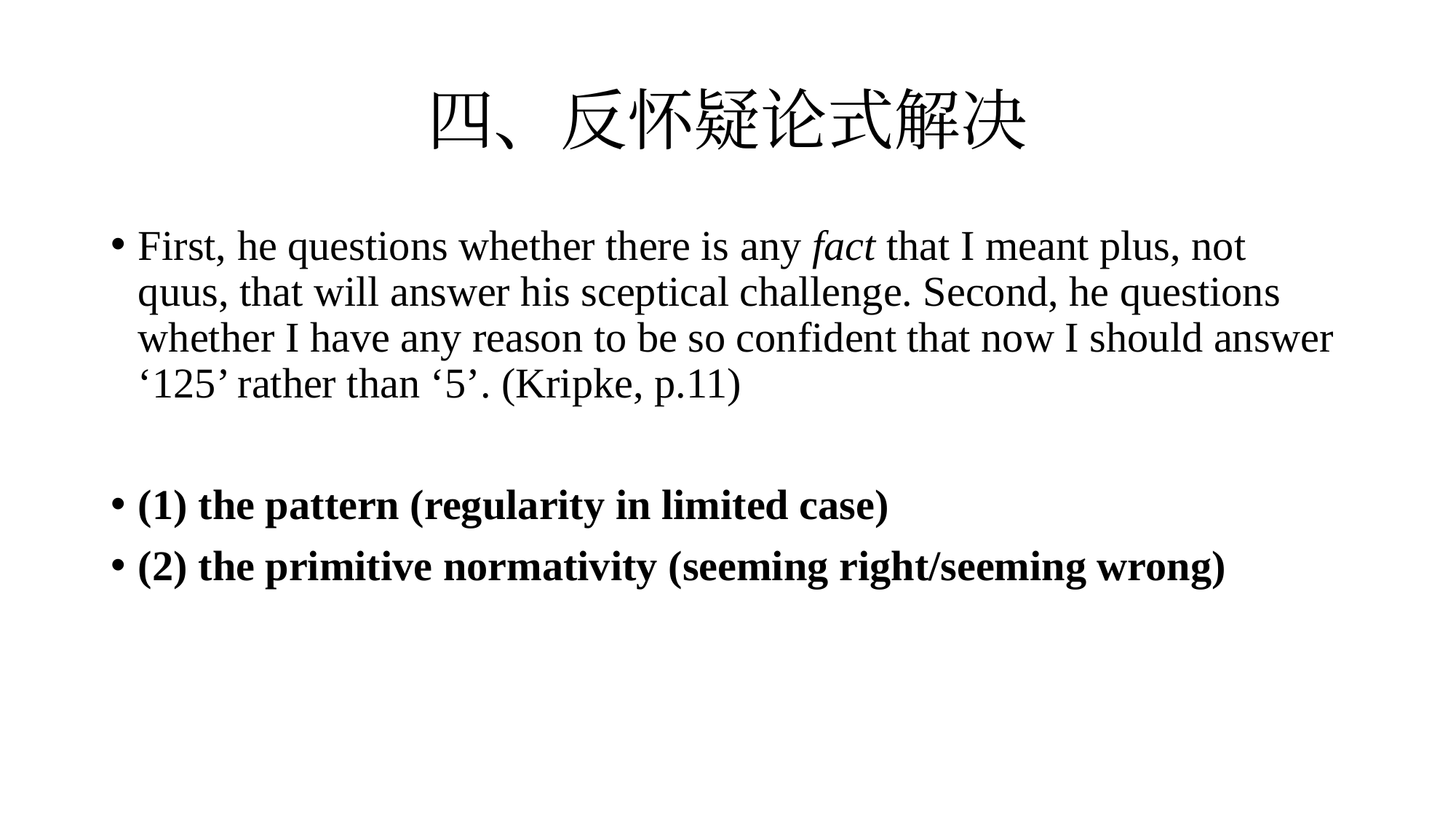

# 四、反怀疑论式解决
First, he questions whether there is any fact that I meant plus, not quus, that will answer his sceptical challenge. Second, he questions whether I have any reason to be so confident that now I should answer ‘125’ rather than ‘5’. (Kripke, p.11)

(1) the pattern (regularity in limited case)
(2) the primitive normativity (seeming right/seeming wrong)